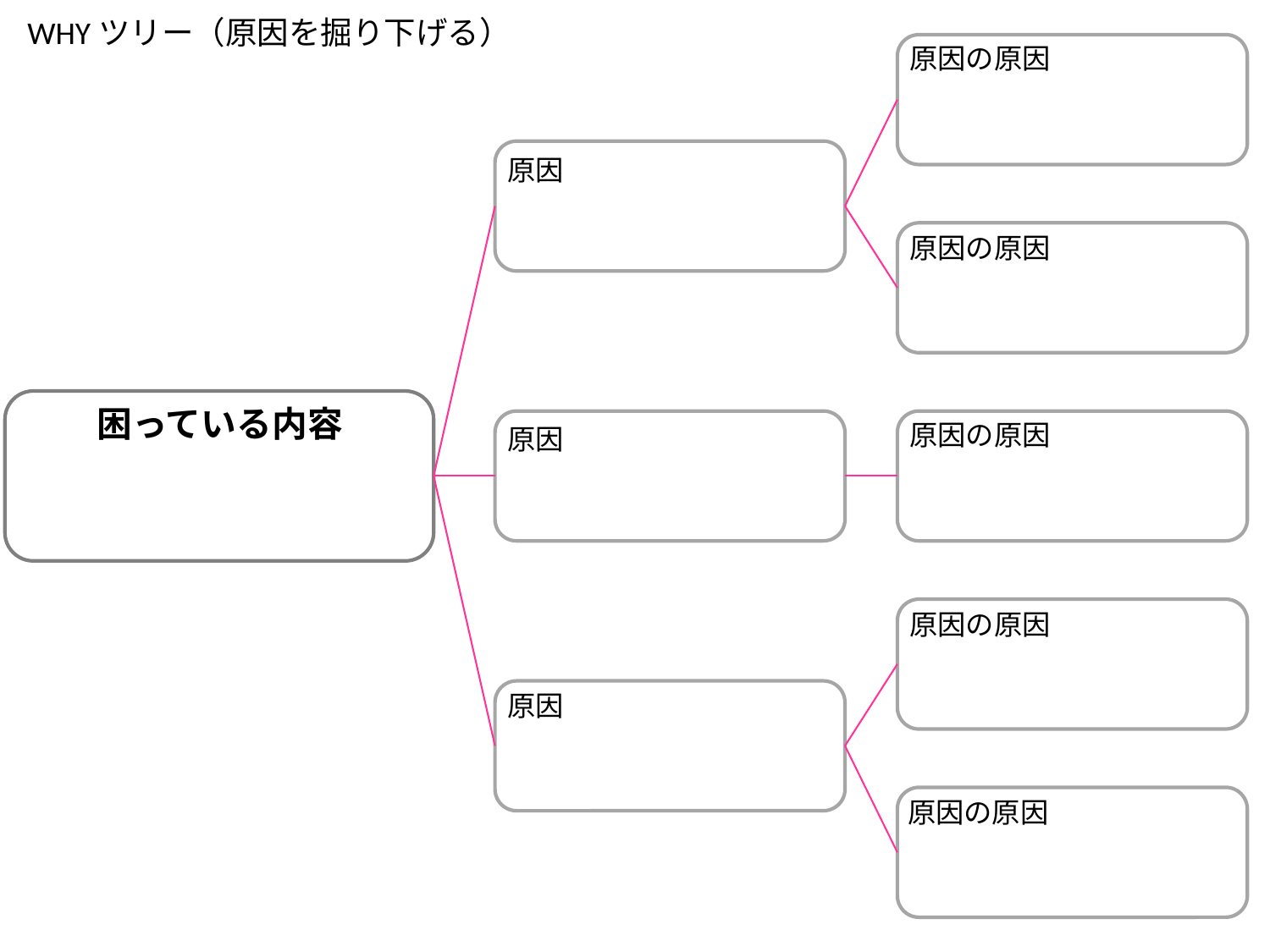

WHYツリー（原因を掘り下げる）

原因の原因

原因
原因の原因

困っている内容
原因の原因
原因
原因の原因
原因
原因の原因